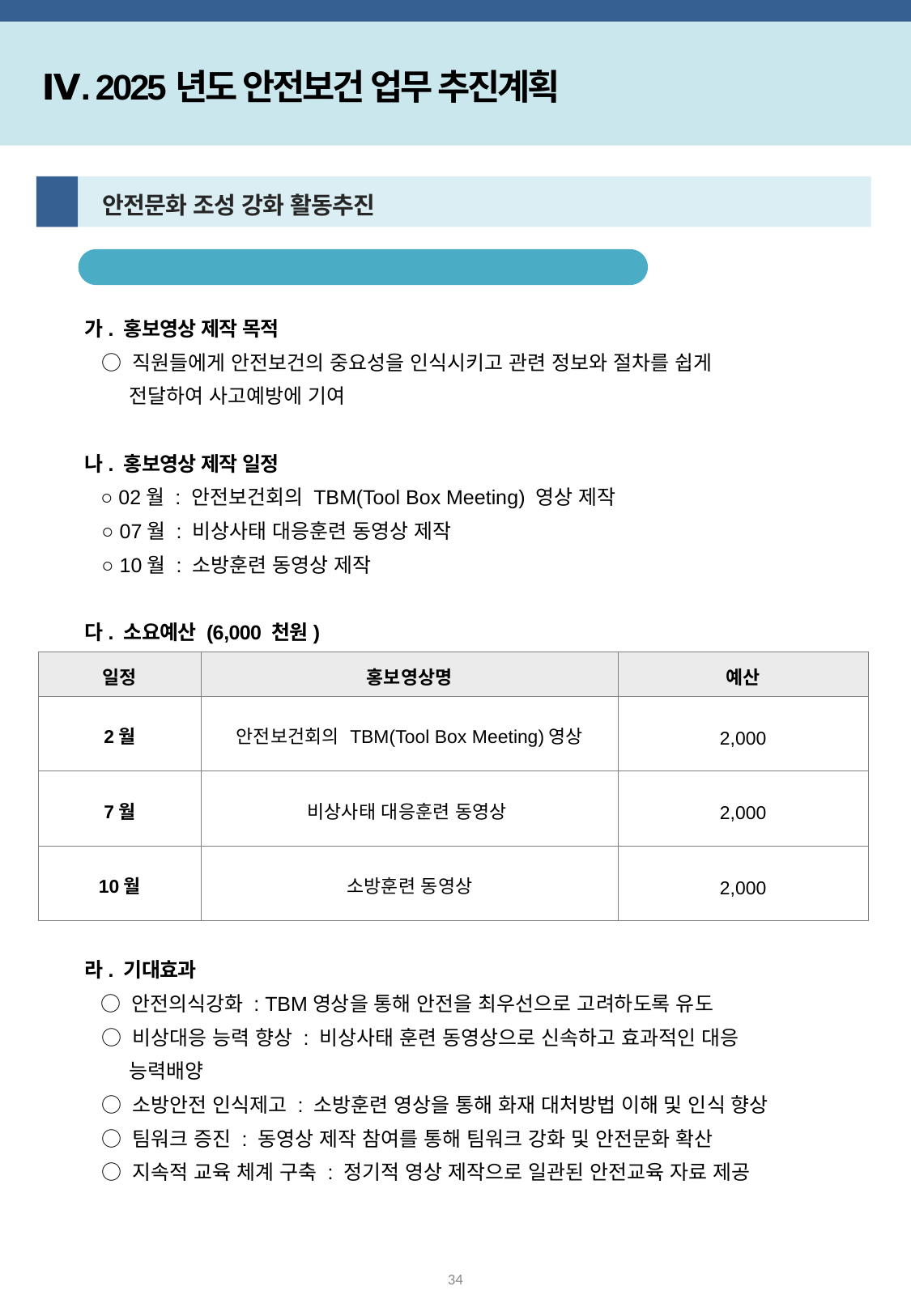

Ⅳ. 2025년도 안전보건 업무 추진계획
4
 안전문화 조성 강화 활동추진
안전보건 홍보영상 제작

가. 홍보영상 제작 목적
   ○ 직원들에게 안전보건의 중요성을 인식시키고 관련 정보와 절차를 쉽게
       전달하여 사고예방에 기여

나. 홍보영상 제작 일정
   ○ 02월 : 안전보건회의 TBM(Tool Box Meeting) 영상 제작
   ○ 07월 : 비상사태 대응훈련 동영상 제작
   ○ 10월 : 소방훈련 동영상 제작

다. 소요예산 (6,000 천원)

라. 기대효과
   ○ 안전의식강화 : TBM영상을 통해 안전을 최우선으로 고려하도록 유도
   ○ 비상대응 능력 향상 : 비상사태 훈련 동영상으로 신속하고 효과적인 대응
       능력배양
   ○ 소방안전 인식제고 : 소방훈련 영상을 통해 화재 대처방법 이해 및 인식 향상
   ○ 팀워크 증진 : 동영상 제작 참여를 통해 팀워크 강화 및 안전문화 확산
   ○ 지속적 교육 체계 구축 : 정기적 영상 제작으로 일관된 안전교육 자료 제공
| 일정 | 홍보영상명 | 예산 |
| --- | --- | --- |
| 2월 | 안전보건회의 TBM(Tool Box Meeting)영상 | 2,000 |
| 7월 | 비상사태 대응훈련 동영상 | 2,000 |
| 10월 | 소방훈련 동영상 | 2,000 |
34